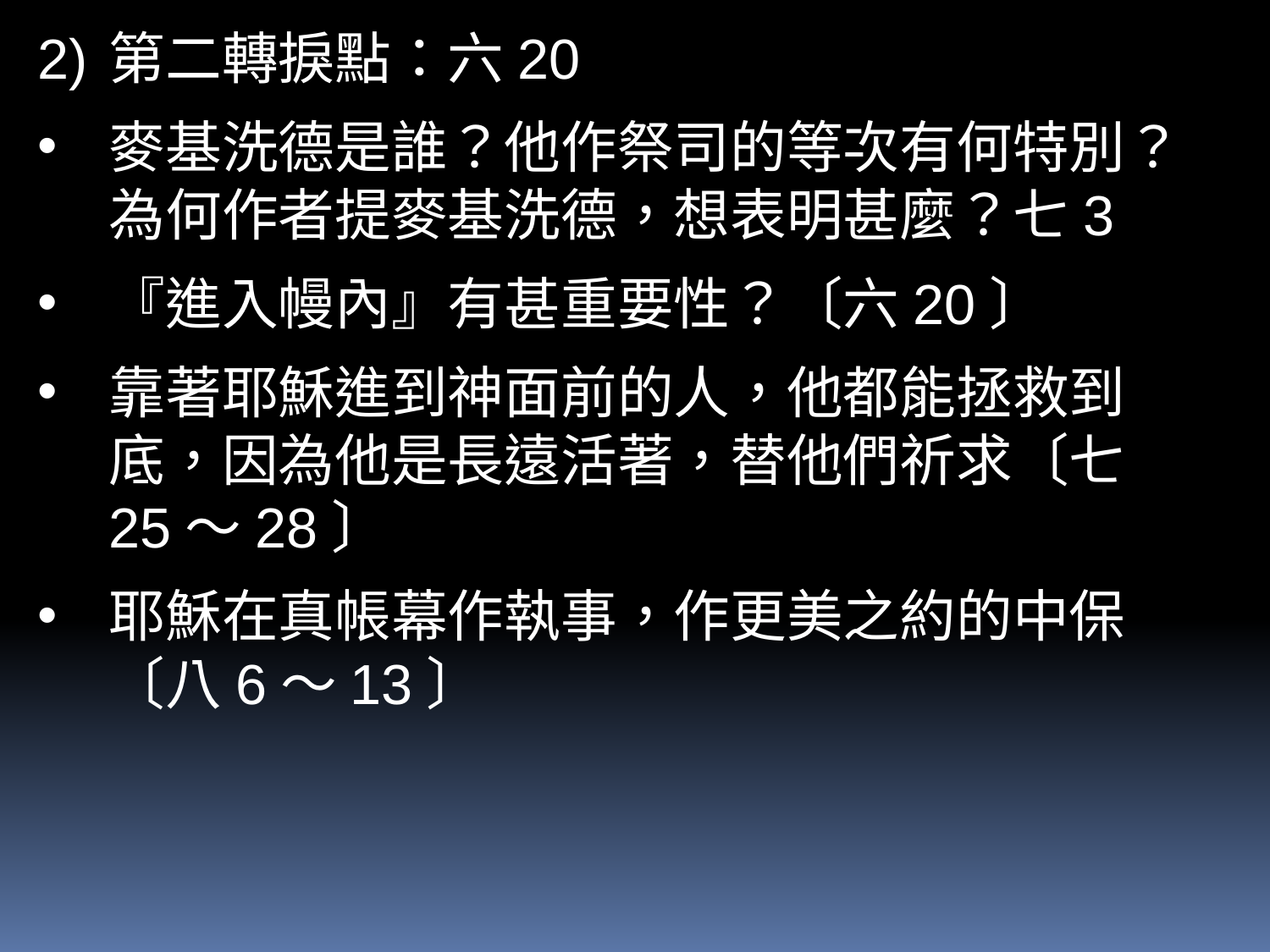

第二轉捩點：六20
麥基洗德是誰？他作祭司的等次有何特別？為何作者提麥基洗德，想表明甚麼？七3
『進入幔內』有甚重要性？〔六20〕
靠著耶穌進到神面前的人，他都能拯救到底，因為他是長遠活著，替他們祈求〔七 25～28〕
耶穌在真帳幕作執事，作更美之約的中保〔八6～13〕